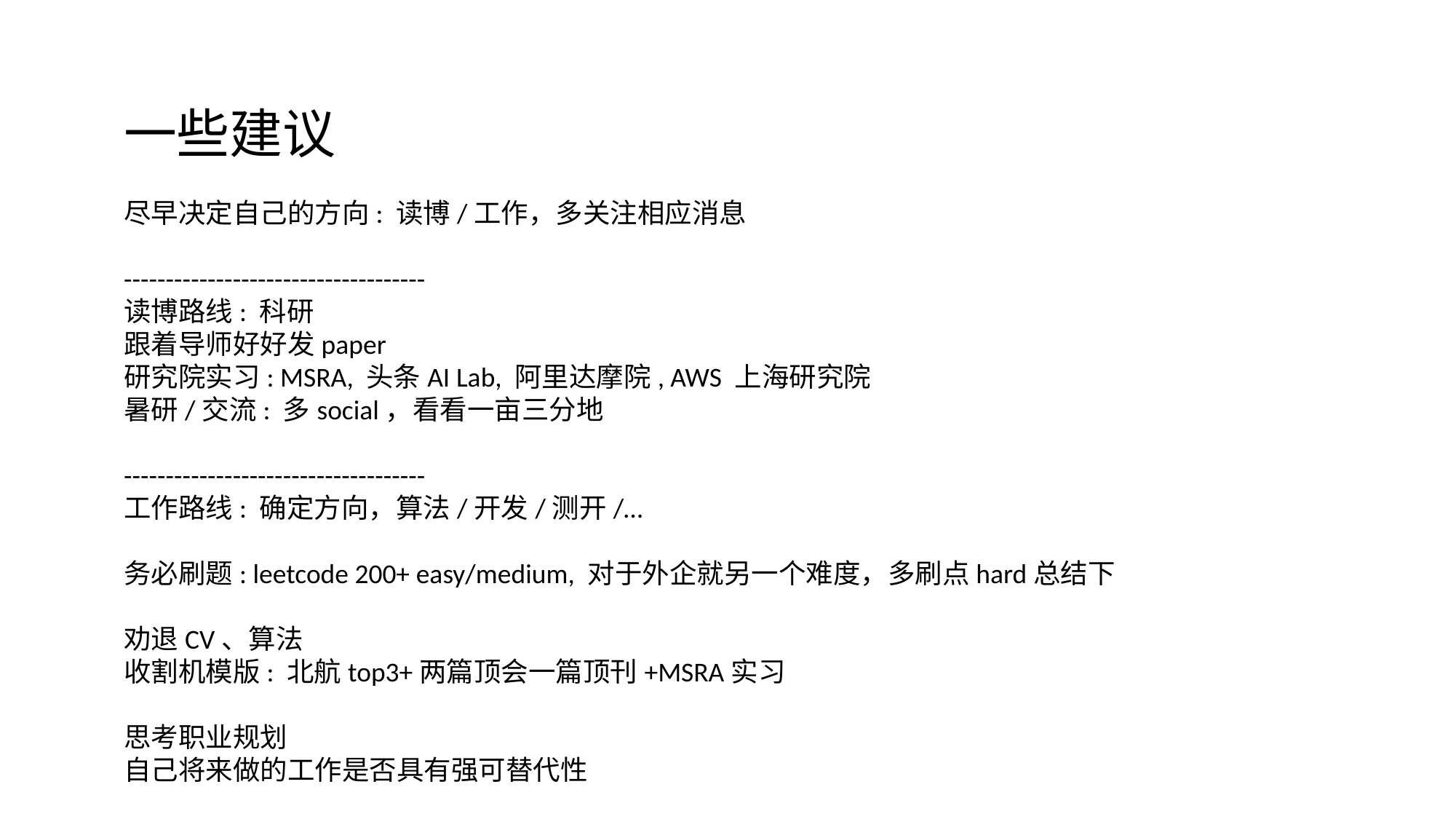

一些建议
尽早决定自己的方向: 读博/工作，多关注相应消息

------------------------------------
读博路线: 科研
跟着导师好好发paper
研究院实习: MSRA, 头条AI Lab, 阿里达摩院, AWS 上海研究院
暑研/交流: 多social，看看一亩三分地

------------------------------------
工作路线: 确定方向，算法/开发/测开/…

务必刷题: leetcode 200+ easy/medium, 对于外企就另一个难度，多刷点hard总结下

劝退CV、算法
收割机模版: 北航top3+两篇顶会一篇顶刊+MSRA实习

思考职业规划
自己将来做的工作是否具有强可替代性